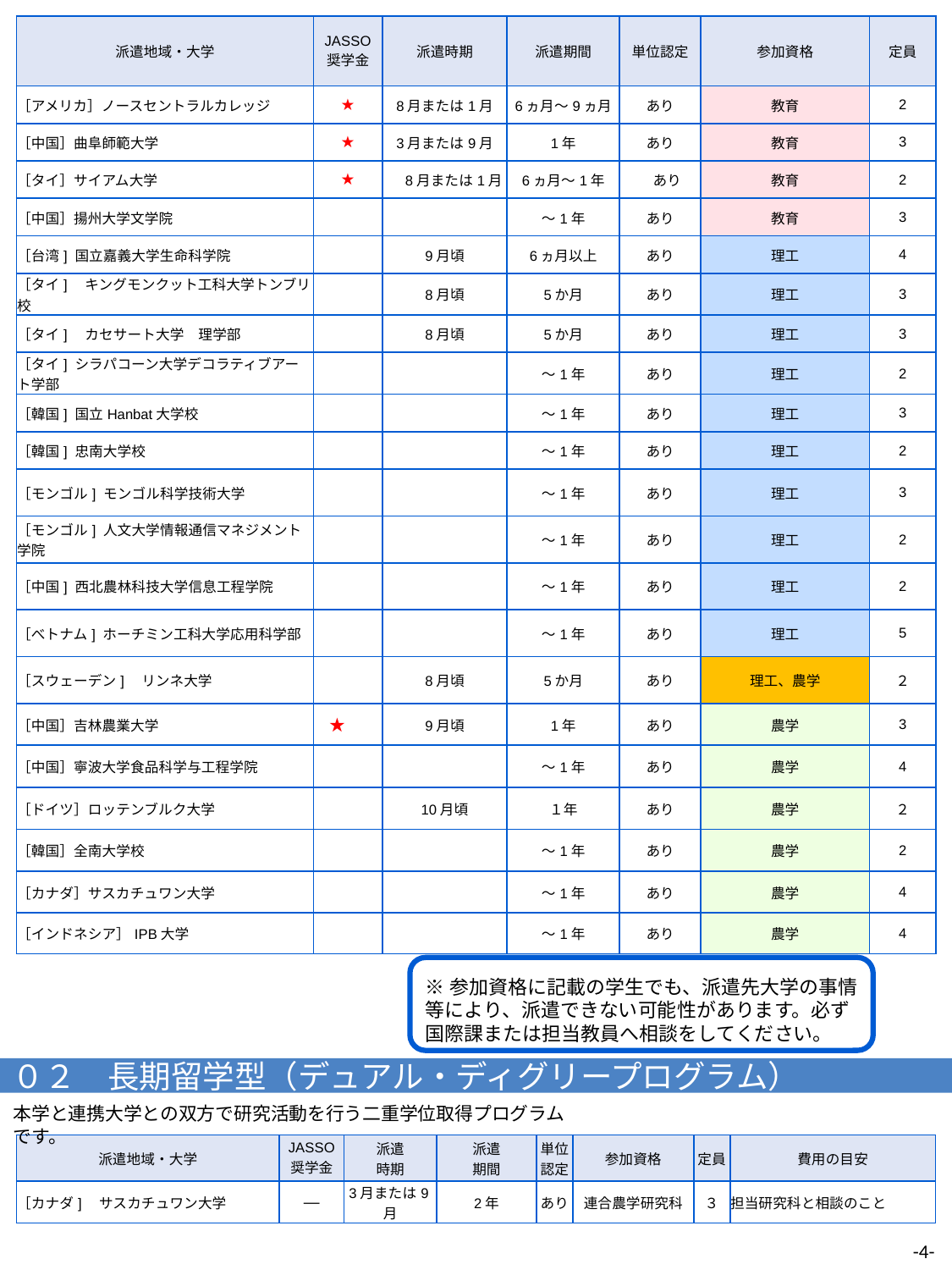

| 派遣地域・大学 | JASSO 奨学金 | 派遣時期 | 派遣期間 | 単位認定 | 参加資格 | 定員 |
| --- | --- | --- | --- | --- | --- | --- |
| ［アメリカ］ノースセントラルカレッジ | ★ | 8月または1月 | 6ヵ月～9ヵ月 | あり | 教育 | 2 |
| ［中国］曲阜師範大学 | ★ | 3月または9月 | 1年 | あり | 教育 | 3 |
| ［タイ］サイアム大学 | ★ | 8月または1月 | 6ヵ月～1年 | あり | 教育 | 2 |
| ［中国］揚州大学文学院 |  |  | ～1年 | あり | 教育 | 3 |
| ［台湾] 国立嘉義大学生命科学院 |  | 9月頃 | 6ヵ月以上 | あり | 理工 | 4 |
| ［タイ]　キングモンクット工科大学トンブリ校 |  | 8月頃 | 5か月 | あり | 理工 | 3 |
| ［タイ]　カセサート大学　理学部 |  | 8月頃 | 5か月 | あり | 理工 | 3 |
| ［タイ] シラパコーン大学デコラティブアート学部 |  |  | ～1年 | あり | 理工 | 2 |
| ［韓国] 国立Hanbat大学校 |  |  | ～1年 | あり | 理工 | 3 |
| ［韓国] 忠南大学校 |  |  | ～1年 | あり | 理工 | 2 |
| ［モンゴル] モンゴル科学技術大学 |  |  | ～1年 | あり | 理工 | 3 |
| ［モンゴル] 人文大学情報通信マネジメント学院 |  |  | ～1年 | あり | 理工 | 2 |
| ［中国] 西北農林科技大学信息工程学院 |  |  | ～1年 | あり | 理工 | 2 |
| ［べトナム] ホーチミン工科大学応用科学部 |  |  | ～1年 | あり | 理工 | 5 |
| ［スウェーデン]　リンネ大学 |  | 8月頃 | 5か月 | あり | 理工、農学 | ２ |
| ［中国］吉林農業大学 | ★ | 9月頃 | 1年 | あり | 農学 | 3 |
| ［中国］寧波大学食品科学与工程学院 |  |  | ～1年 | あり | 農学 | 4 |
| ［ドイツ］ロッテンブルク大学 |  | 10月頃 | １年 | あり | 農学 | ２ |
| ［韓国］全南大学校 |  |  | ～1年 | あり | 農学 | 2 |
| ［カナダ］サスカチュワン大学 |  |  | ～1年 | あり | 農学 | 4 |
| ［インドネシア］IPB大学 |  |  | ～1年 | あり | 農学 | 4 |

※参加資格に記載の学生でも、派遣先大学の事情等により、派遣できない可能性があります。必ず国際課または担当教員へ相談をしてください。

０２　長期留学型（デュアル・ディグリープログラム）
本学と連携大学との双方で研究活動を行う二重学位取得プログラムです。
| 派遣地域・大学 | JASSO 奨学金 | 派遣 時期 | 派遣 期間 | 単位 認定 | 参加資格 | 定員 | 費用の目安 |
| --- | --- | --- | --- | --- | --- | --- | --- |
| ［カナダ]　サスカチュワン大学 | ― | 3月または9月 | 2年 | あり | 連合農学研究科 | ３ | 担当研究科と相談のこと |
-4-